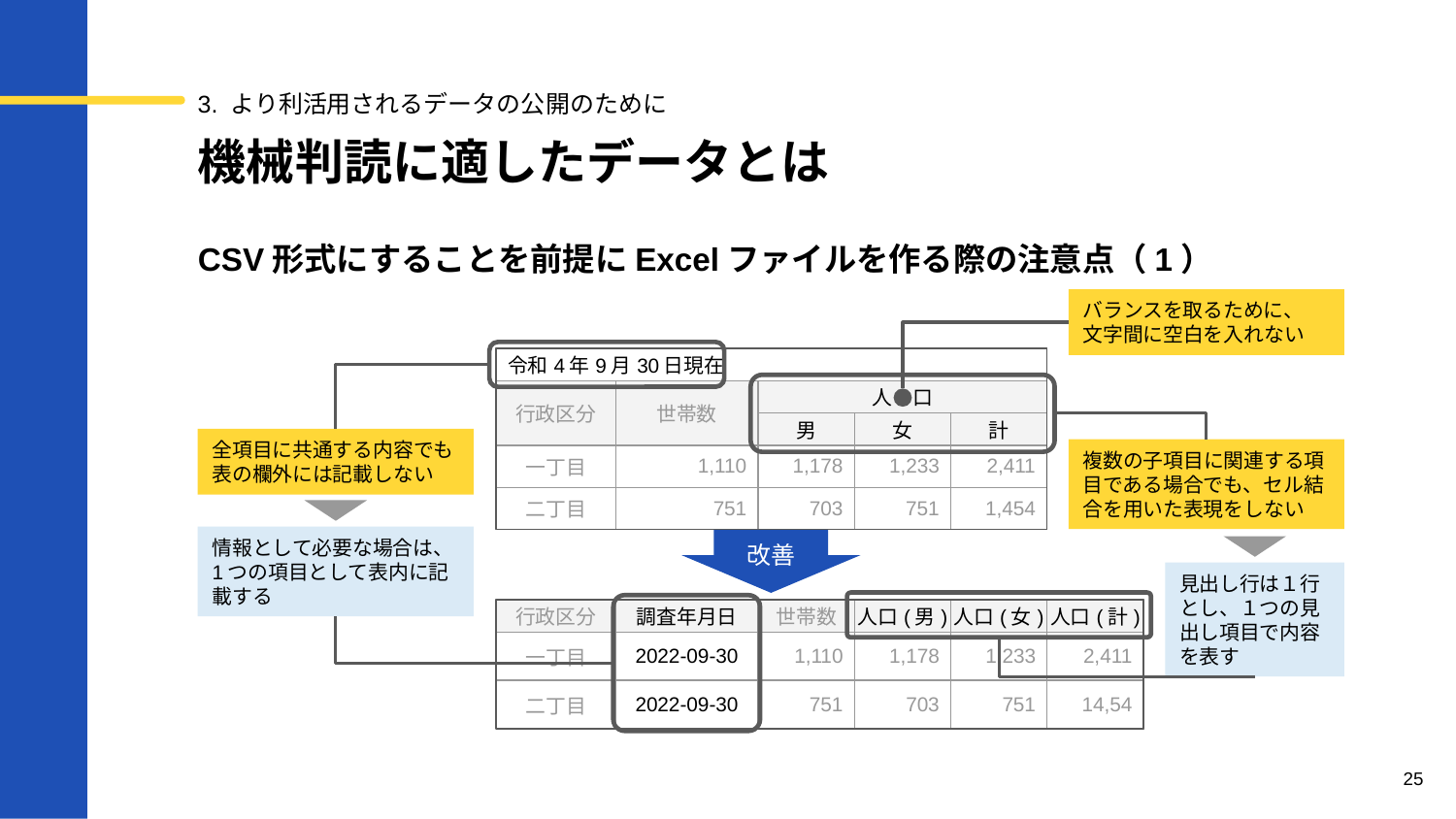

3. より利活用されるデータの公開のために
# 機械判読に適したデータとは
CSV形式にすることを前提にExcelファイルを作る際の注意点（1）
バランスを取るために、
文字間に空白を入れない

| 令和4年9月30日現在 |  |  |  |  |
| --- | --- | --- | --- | --- |
| 行政区分 | 世帯数 | 人　口 |  |  |
|  |  | 男 | 女 | 計 |
| 一丁目 | 1,110 | 1,178 | 1,233 | 2,411 |
| 二丁目 | 751 | 703 | 751 | 1,454 |

全項目に共通する内容でも表の欄外には記載しない
複数の子項目に関連する項目である場合でも、セル結合を用いた表現をしない

改善
情報として必要な場合は、1つの項目として表内に記載する

見出し行は１行とし、１つの見出し項目で内容を表す

| 行政区分 | 調査年月日 | 世帯数 | 人口(男) | 人口(女) | 人口(計) |
| --- | --- | --- | --- | --- | --- |
| 一丁目 | 2022-09-30 | 1,110 | 1,178 | 1,233 | 2,411 |
| 二丁目 | 2022-09-30 | 751 | 703 | 751 | 14,54 |

25